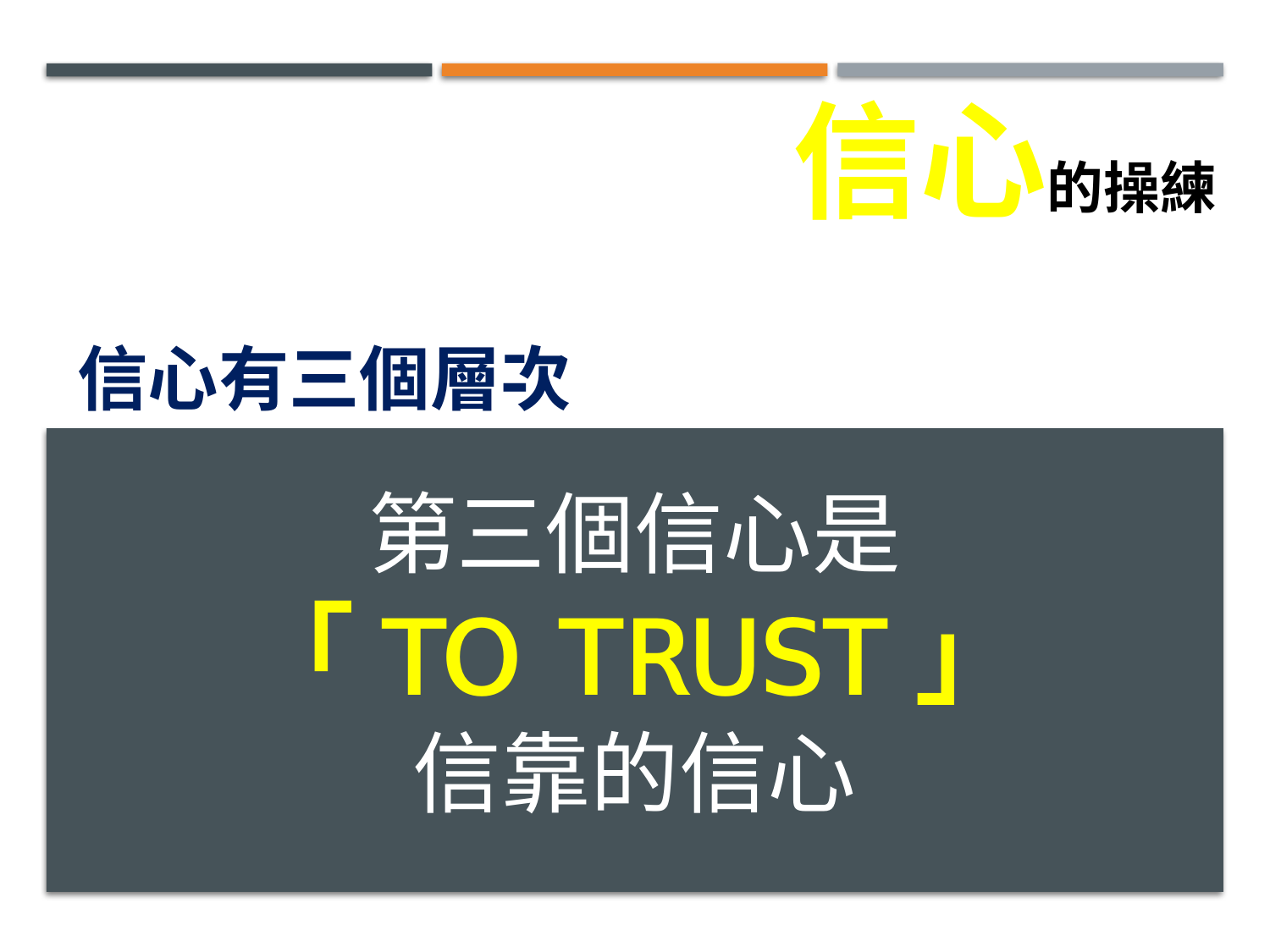

信心的操練
信心有三個層次
# 第三個信心是 「to trust」 信靠的信心